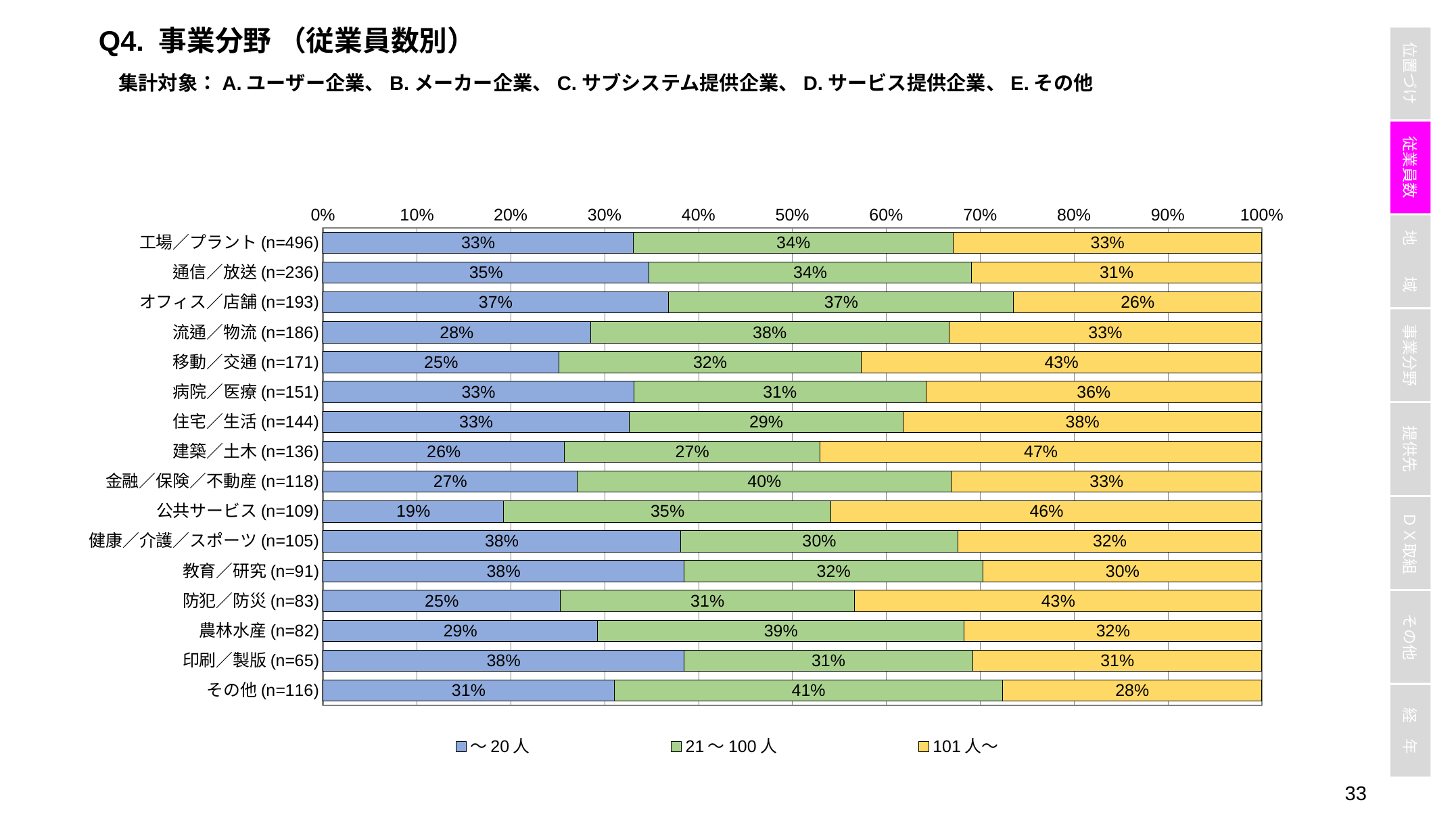

Q4. 事業分野 （従業員数別）
集計対象：A.ユーザー企業、B.メーカー企業、C.サブシステム提供企業、D.サービス提供企業、E.その他

### Chart

| Category | ～20人 | 21～100人 | 101人～ |
|---|---|---|---|
| 工場／プラント(n=496) | 0.33064516129032256 | 0.3407258064516129 | 0.3286290322580645 |
| 通信／放送(n=236) | 0.3474576271186441 | 0.3432203389830508 | 0.3093220338983051 |
| オフィス／店舗(n=193) | 0.36787564766839376 | 0.36787564766839376 | 0.26424870466321243 |
| 流通／物流(n=186) | 0.2849462365591398 | 0.3817204301075269 | 0.3333333333333333 |
| 移動／交通(n=171) | 0.25146198830409355 | 0.3216374269005848 | 0.4269005847953216 |
| 病院／医療(n=151) | 0.33112582781456956 | 0.31125827814569534 | 0.3576158940397351 |
| 住宅／生活(n=144) | 0.3263888888888889 | 0.2916666666666667 | 0.3819444444444444 |
| 建築／土木(n=136) | 0.25735294117647056 | 0.27205882352941174 | 0.47058823529411764 |
| 金融／保険／不動産(n=118) | 0.2711864406779661 | 0.3983050847457627 | 0.3305084745762712 |
| 公共サービス(n=109) | 0.1926605504587156 | 0.3486238532110092 | 0.45871559633027525 |
| 健康／介護／スポーツ(n=105) | 0.38095238095238093 | 0.29523809523809524 | 0.3238095238095238 |
| 教育／研究(n=91) | 0.38461538461538464 | 0.31868131868131866 | 0.2967032967032967 |
| 防犯／防災(n=83) | 0.25301204819277107 | 0.3132530120481928 | 0.43373493975903615 |
| 農林水産(n=82) | 0.2926829268292683 | 0.3902439024390244 | 0.3170731707317073 |
| 印刷／製版(n=65) | 0.38461538461538464 | 0.3076923076923077 | 0.3076923076923077 |
| その他(n=116) | 0.3103448275862069 | 0.41379310344827586 | 0.27586206896551724 |
33